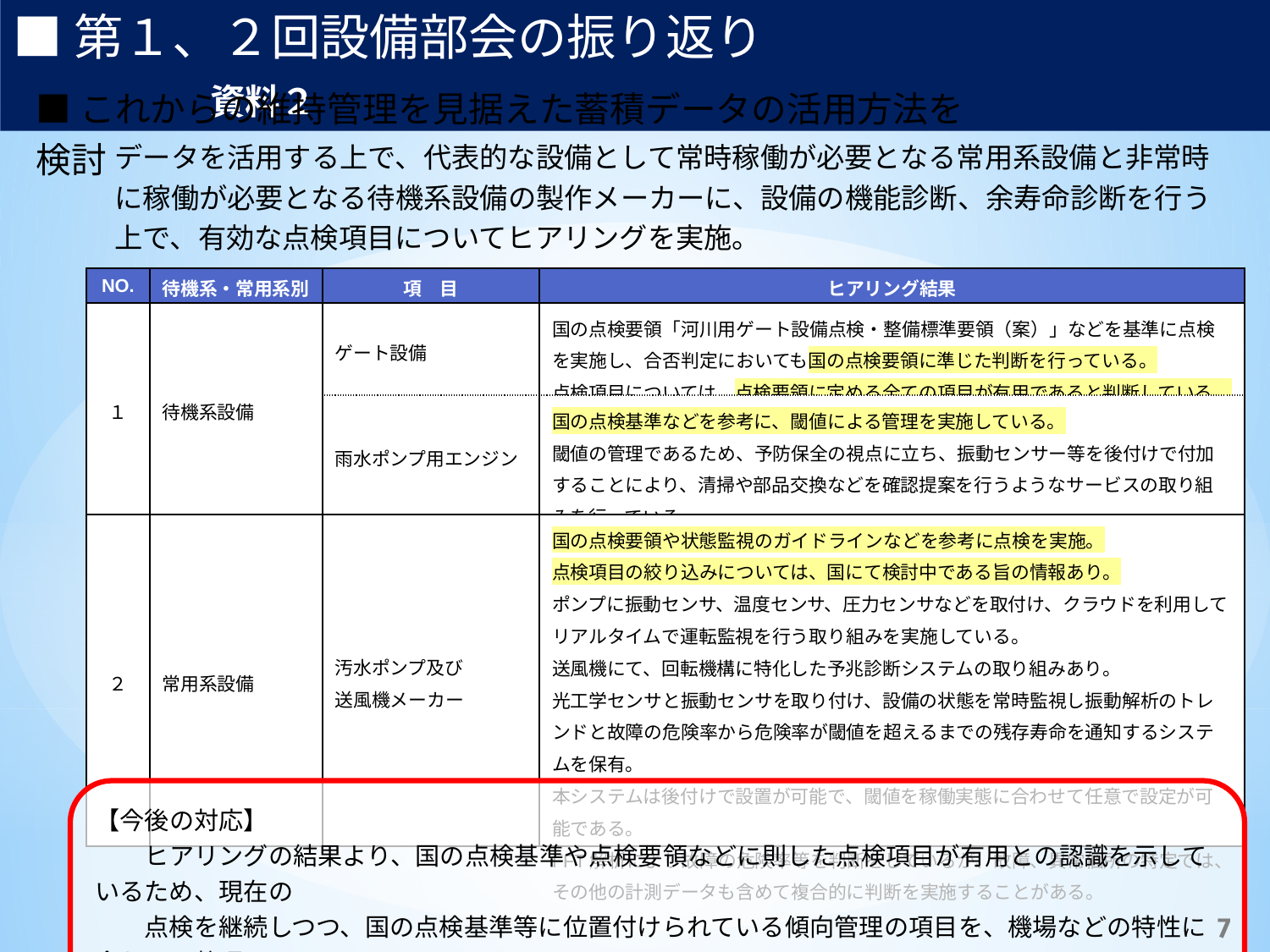

■第１、２回設備部会の振り返り　　　　　　　　　　　　　資料２
■これからの維持管理を見据えた蓄積データの活用方法を検討
データを活用する上で、代表的な設備として常時稼働が必要となる常用系設備と非常時に稼働が必要となる待機系設備の製作メーカーに、設備の機能診断、余寿命診断を行う上で、有効な点検項目についてヒアリングを実施。
| NO. | 待機系・常用系別 | 項　目 | ヒアリング結果 |
| --- | --- | --- | --- |
| １ | 待機系設備 | ゲート設備 | 国の点検要領「河川用ゲート設備点検・整備標準要領（案）」などを基準に点検を実施し、合否判定においても国の点検要領に準じた判断を行っている。 点検項目については、点検要領に定める全ての項目が有用であると判断している。 |
|  |  | 雨水ポンプ用エンジン | 国の点検基準などを参考に、閾値による管理を実施している。 閾値の管理であるため、予防保全の視点に立ち、振動センサー等を後付けで付加することにより、清掃や部品交換などを確認提案を行うようなサービスの取り組みを行っている。 |
| ２ | 常用系設備 | 汚水ポンプ及び 送風機メーカー | 国の点検要領や状態監視のガイドラインなどを参考に点検を実施。 点検項目の絞り込みについては、国にて検討中である旨の情報あり。 ポンプに振動センサ、温度センサ、圧力センサなどを取付け、クラウドを利用してリアルタイムで運転監視を行う取り組みを実施している。 送風機にて、回転機構に特化した予兆診断システムの取り組みあり。 光工学センサと振動センサを取り付け、設備の状態を常時監視し振動解析のトレンドと故障の危険率から危険率が閾値を超えるまでの残存寿命を通知するシステムを保有。 本システムは後付けで設置が可能で、閾値を稼働実態に合わせて任意で設定が可能である。 FFT解析により故障の危険率等を判断をしているが、故障、異常個所の特定では、その他の計測データも含めて複合的に判断を実施することがある。 |
【今後の対応】
　　ヒアリングの結果より、国の点検基準や点検要領などに則した点検項目が有用との認識を示しているため、現在の
　　点検を継続しつつ、国の点検基準等に位置付けられている傾向管理の項目を、機場などの特性に合わせて整理
　　を行い、データを蓄積し活用していく。　また、国等のデータ整理の動向にも注視していく。
7